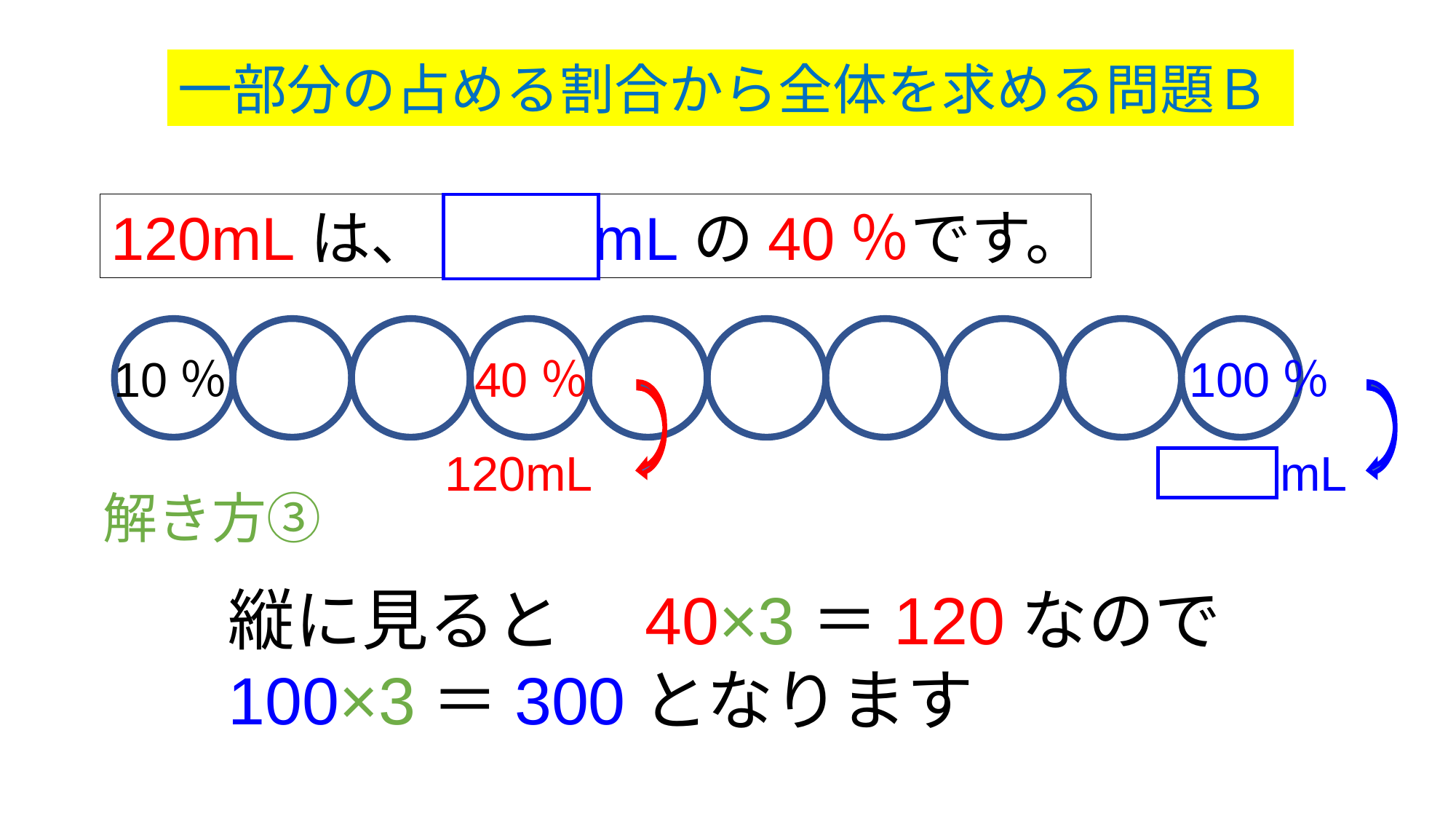

一部分の占める割合から全体を求める問題Ｂ
120mLは、　　  mLの40％です。

10％
40％
100％

120mL
mL

解き方③
縦に見ると　40×3＝120なので
100×3＝300となります